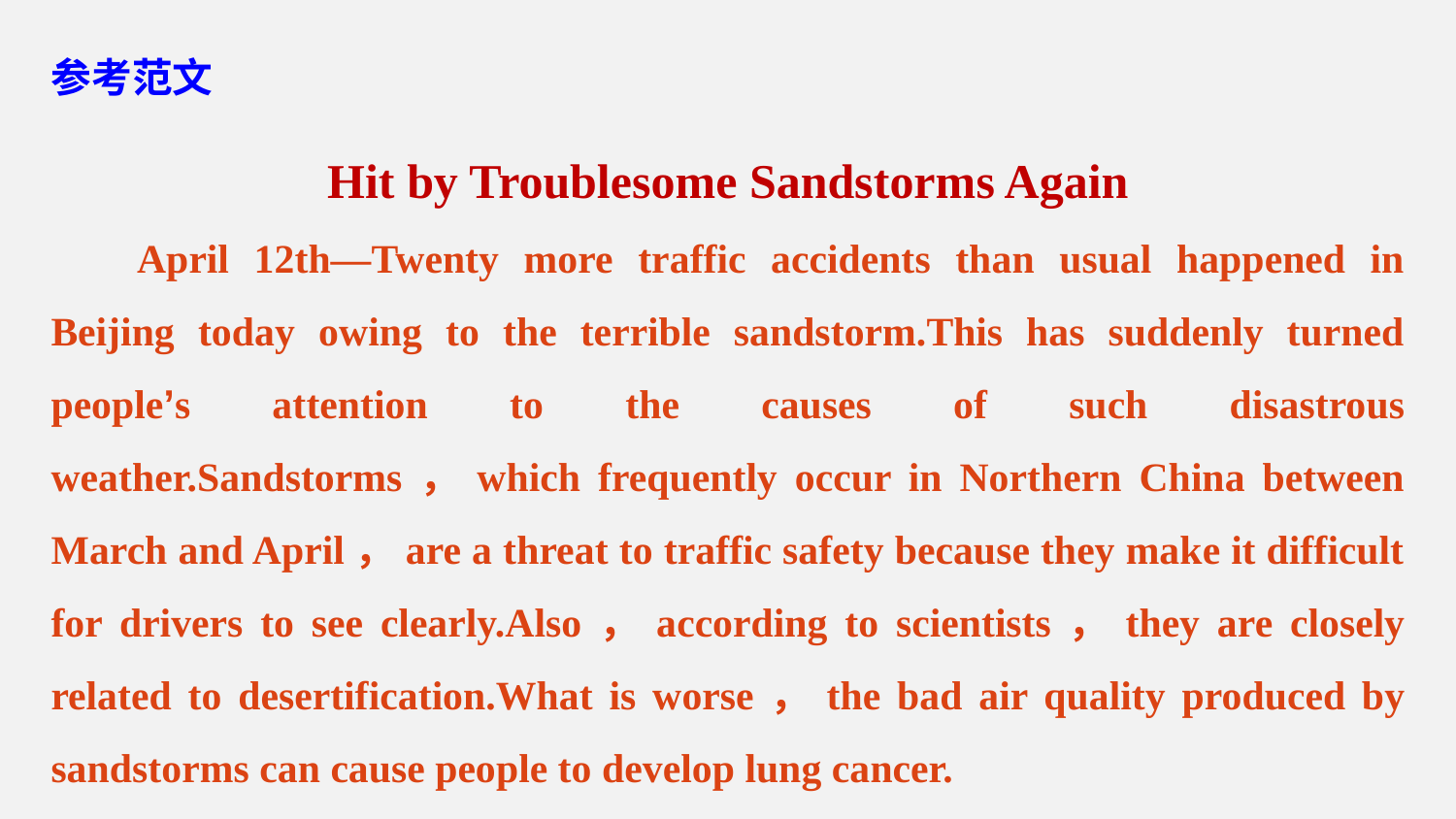

参考范文
Hit by Troublesome Sandstorms Again
April 12th—Twenty more traffic accidents than usual happened in Beijing today owing to the terrible sandstorm.This has suddenly turned people’s attention to the causes of such disastrous weather.Sandstorms，which frequently occur in Northern China between March and April，are a threat to traffic safety because they make it difficult for drivers to see clearly.Also，according to scientists，they are closely related to desertification.What is worse，the bad air quality produced by sandstorms can cause people to develop lung cancer.